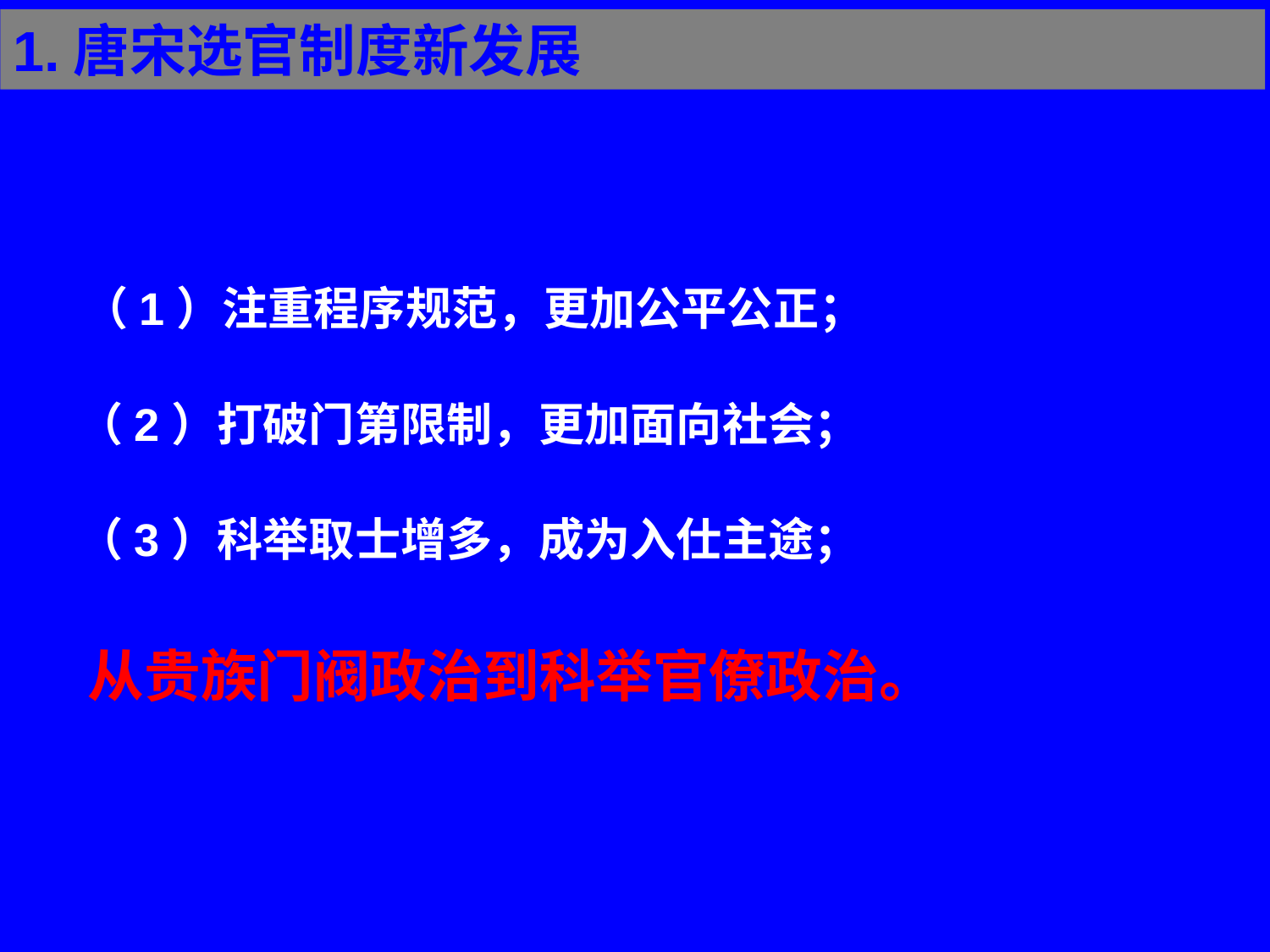

1.唐宋选官制度新发展
     （1）注重程序规范，更加公平公正；
     （2）打破门第限制，更加面向社会；
     （3）科举取士增多，成为入仕主途；
      从贵族门阀政治到科举官僚政治。